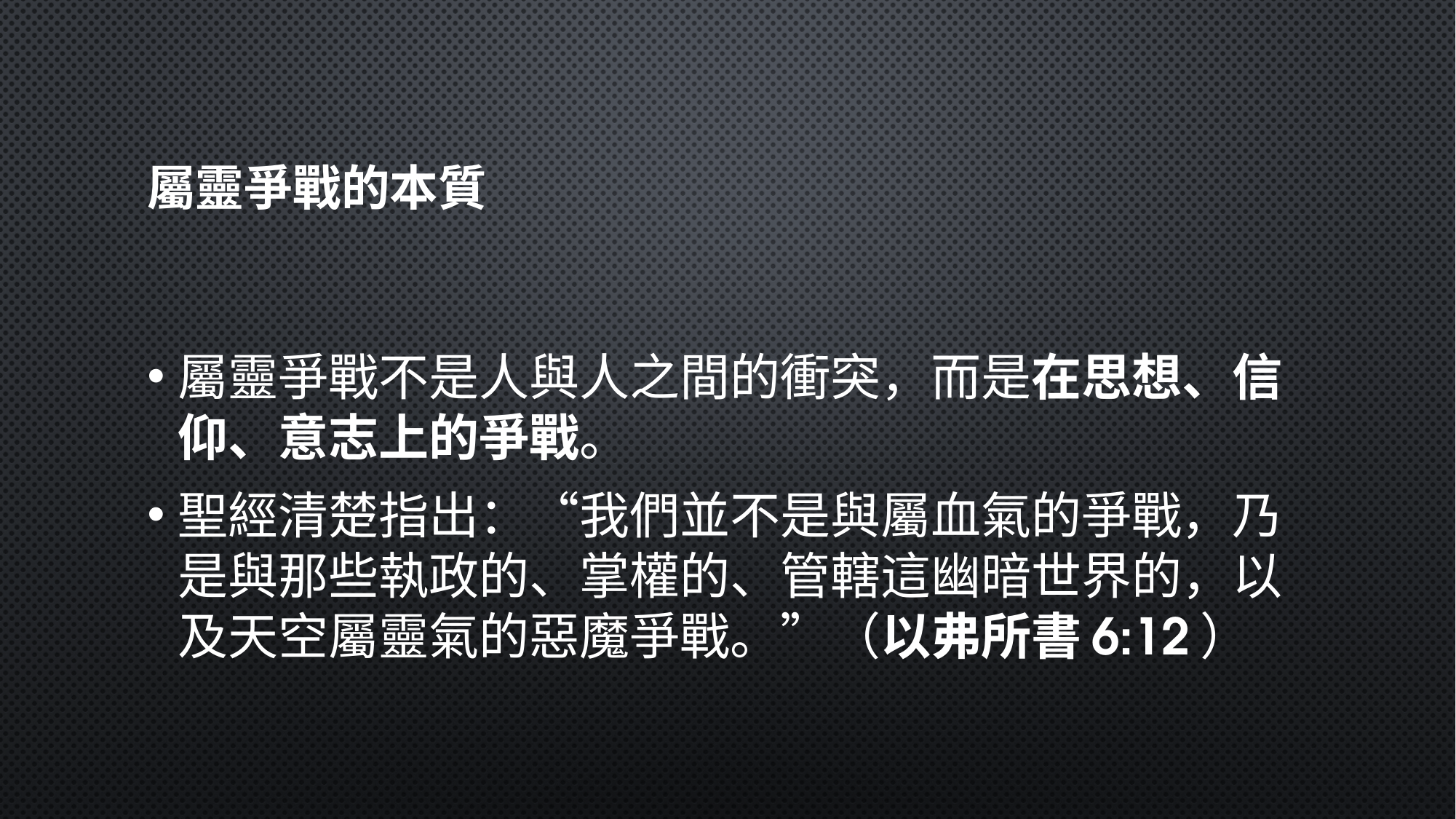

# 屬靈爭戰的本質
屬靈爭戰不是人與人之間的衝突，而是在思想、信仰、意志上的爭戰。
聖經清楚指出：“我們並不是與屬血氣的爭戰，乃是與那些執政的、掌權的、管轄這幽暗世界的，以及天空屬靈氣的惡魔爭戰。”（以弗所書6:12）